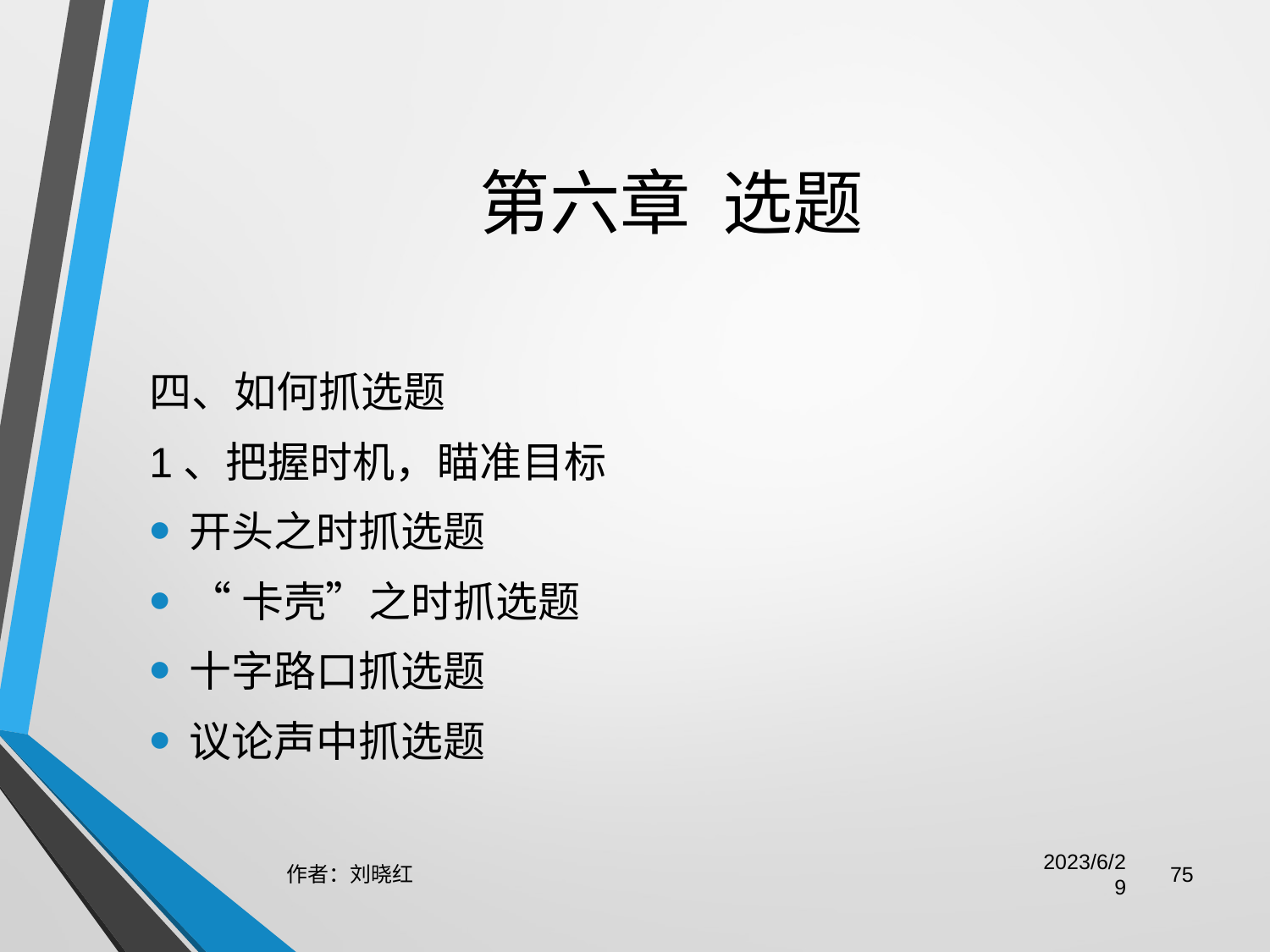

# 第六章  选题
四、如何抓选题
1、把握时机，瞄准目标
开头之时抓选题
“卡壳”之时抓选题
十字路口抓选题
议论声中抓选题
作者：刘晓红
2023/6/29
75